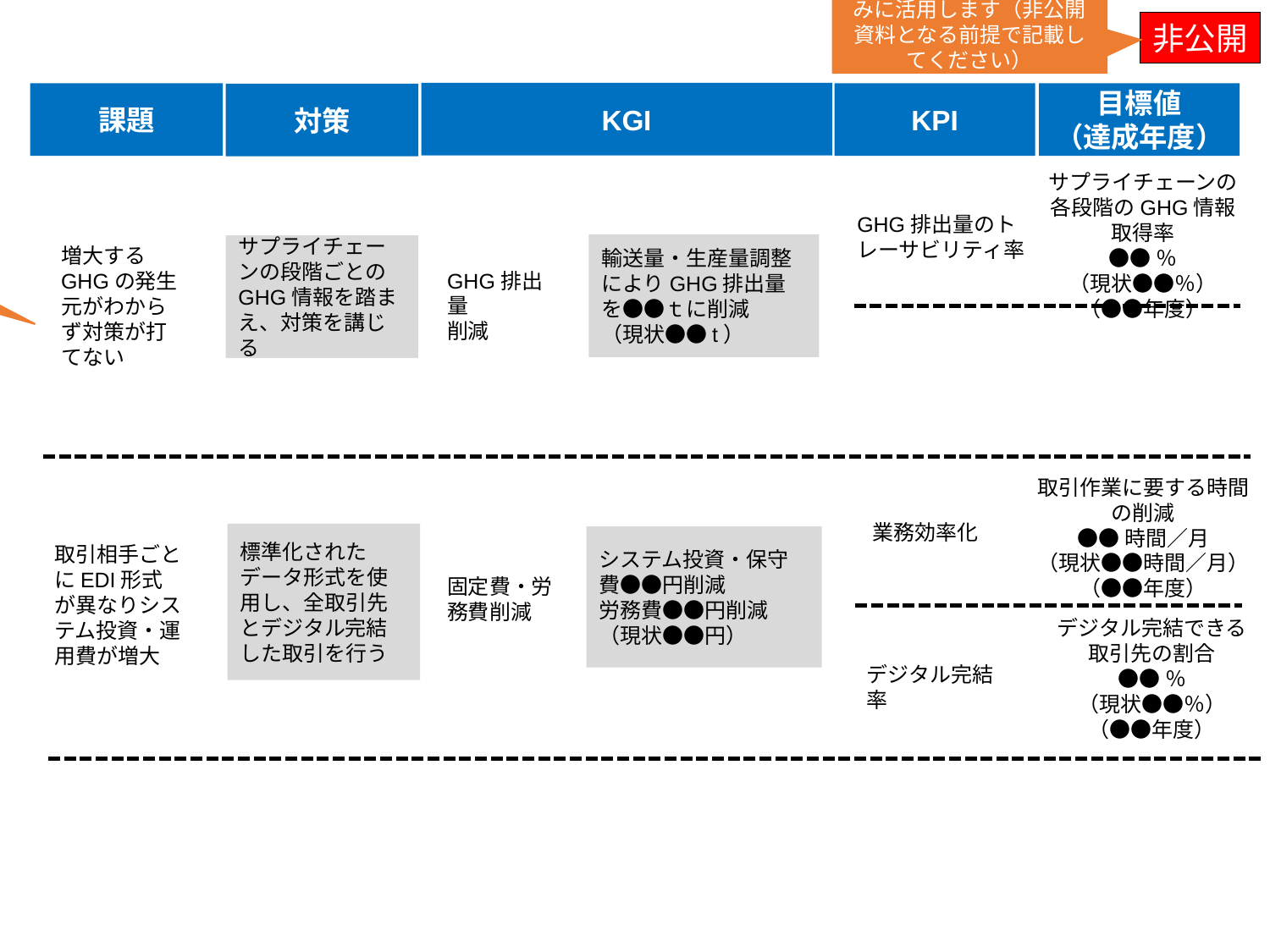

このページは、審査時のみに活用します（非公開資料となる前提で記載してください）
非公開
あらかじめ記載している内容はあくまで例示です。
「契約・決済プロジェクト成果物経過報告」にて提示する「グリーンペーパー」の「3.本プロジェクトにおいて提示するビジョン・あるべき姿」、「ビジネス・ユースケース集」等を参考に記載してください。
KGI
課題
KPI
目標値
（達成年度）
対策
サプライチェーンの各段階のGHG情報取得率
●●％
（現状●●％）
（●●年度）
GHG排出量のトレーサビリティ率
輸送量・生産量調整によりGHG排出量を●●ｔに削減
（現状●●t）
サプライチェーンの段階ごとのGHG情報を踏まえ、対策を講じる
増大するGHGの発生元がわからず対策が打てない
GHG排出量
削減
取引作業に要する時間の削減
●●時間／月
（現状●●時間／月）
（●●年度）
業務効率化
標準化されたデータ形式を使用し、全取引先とデジタル完結した取引を行う
システム投資・保守費●●円削減
労務費●●円削減
（現状●●円）
取引相手ごとにEDI形式が異なりシステム投資・運用費が増大
固定費・労務費削減
デジタル完結できる取引先の割合
●●％
（現状●●％）
（●●年度）
デジタル完結率